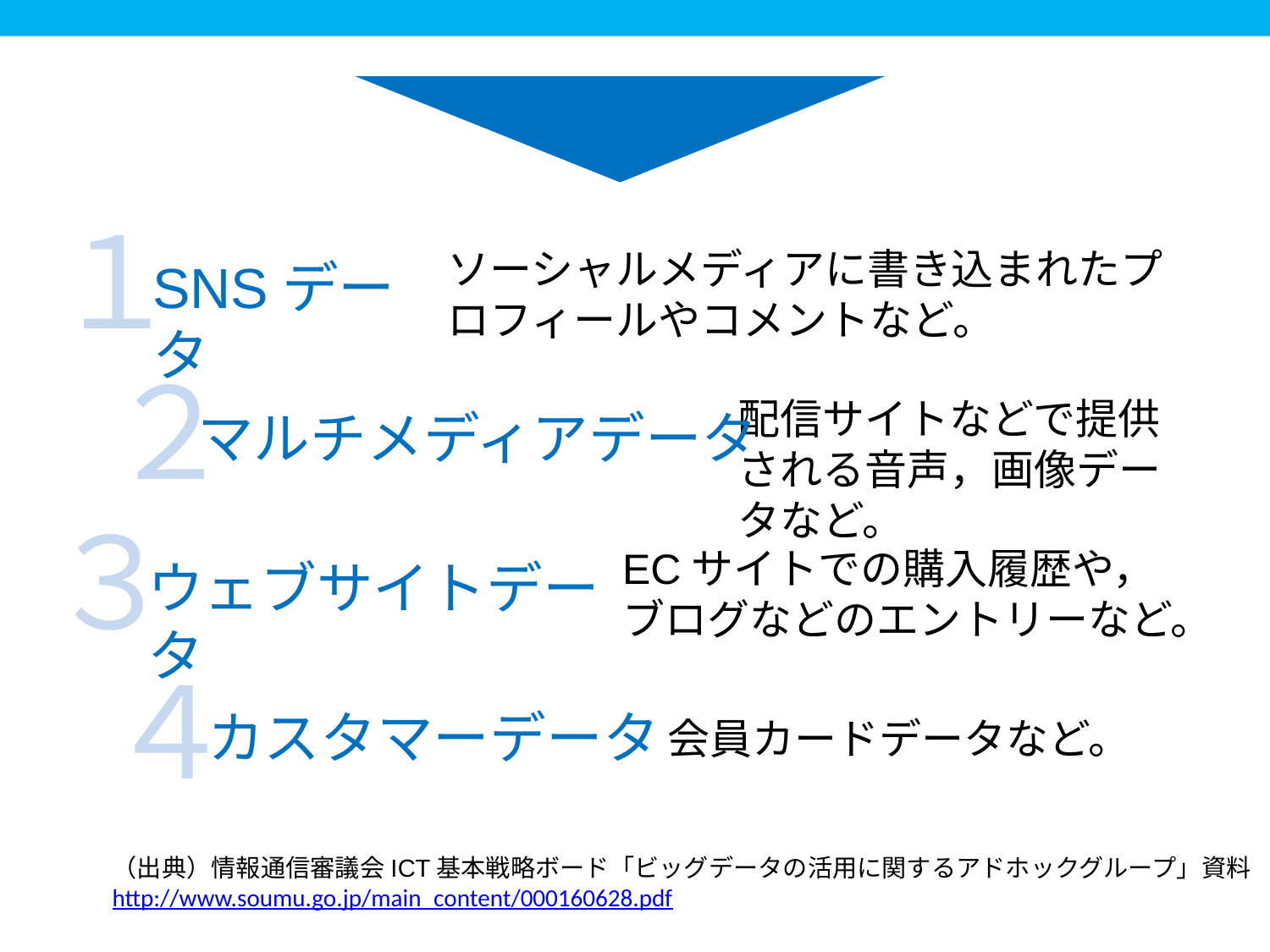

１
ソーシャルメディアに書き込まれたプロフィールやコメントなど。
SNSデータ
２
配信サイトなどで提供される音声，画像データなど。
マルチメディアデータ
３
ECサイトでの購入履歴や，ブログなどのエントリーなど。
ウェブサイトデータ
４
カスタマーデータ
会員カードデータなど。
（出典）情報通信審議会ICT基本戦略ボード「ビッグデータの活用に関するアドホックグループ」資料
http://www.soumu.go.jp/main_content/000160628.pdf